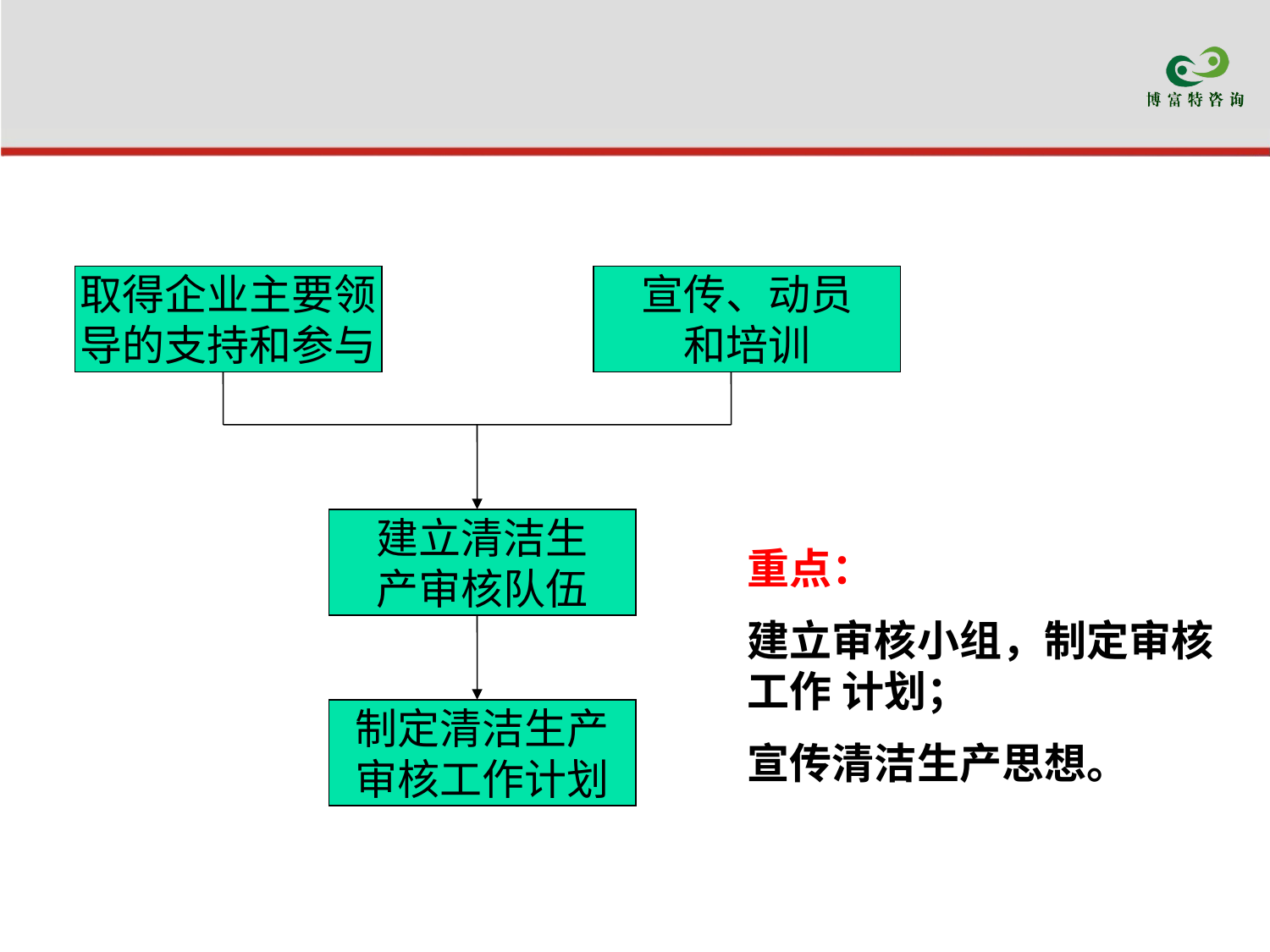

取得企业主要领
导的支持和参与
宣传、动员
和培训

建立清洁生
产审核队伍

制定清洁生产
审核工作计划
重点：
建立审核小组，制定审核工作 计划；
宣传清洁生产思想。